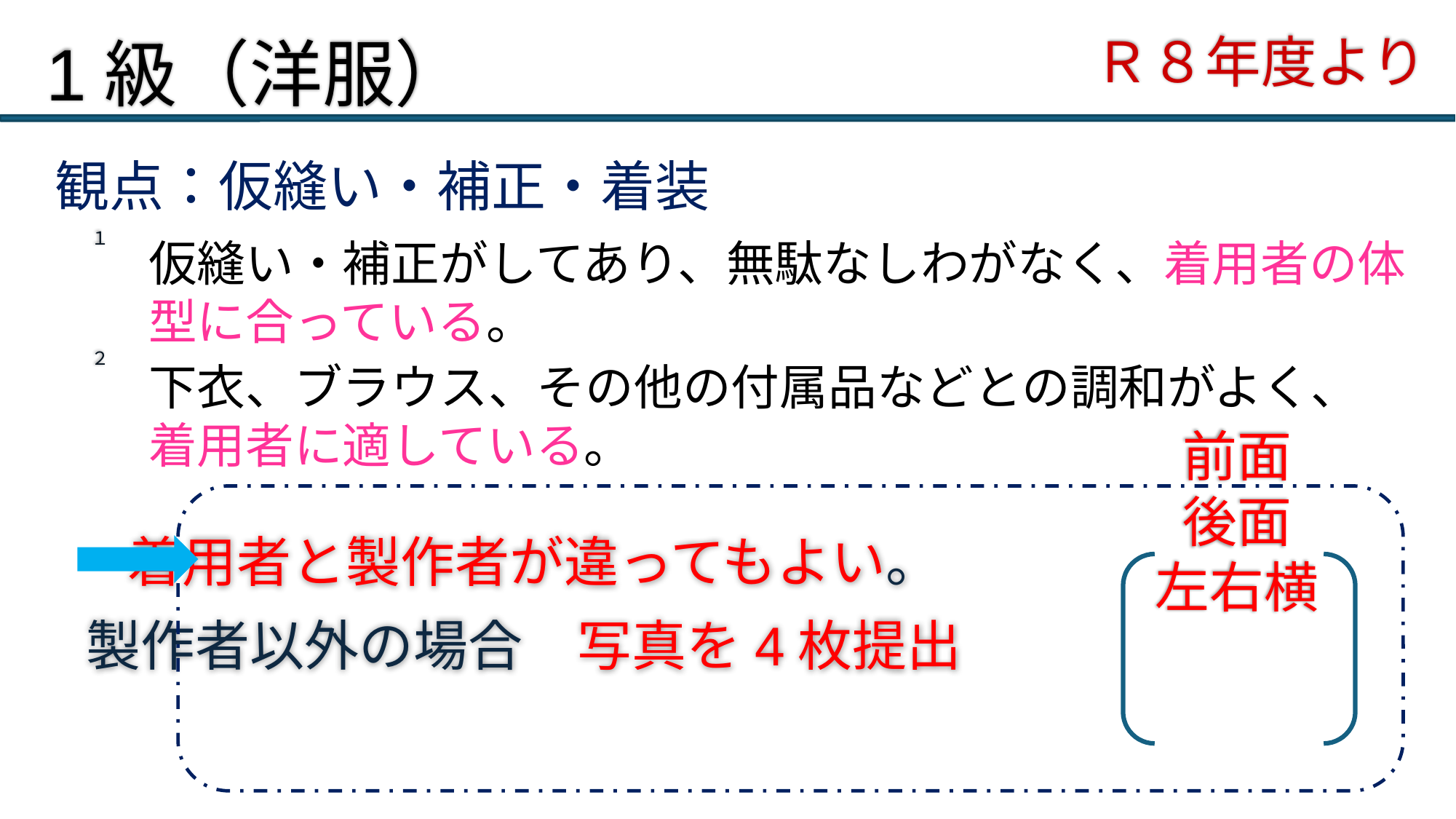

Ｒ８年度より

1級（洋服）

# 観点：仮縫い・補正・着装
１
仮縫い・補正がしてあり、無駄なしわがなく、着用者の体型に合っている。
２
下衣、ブラウス、その他の付属品などとの調和がよく、着用者に適している。

着用者と製作者が違ってもよい。

製作者以外の場合　写真を4枚提出
前面
後面
左右横